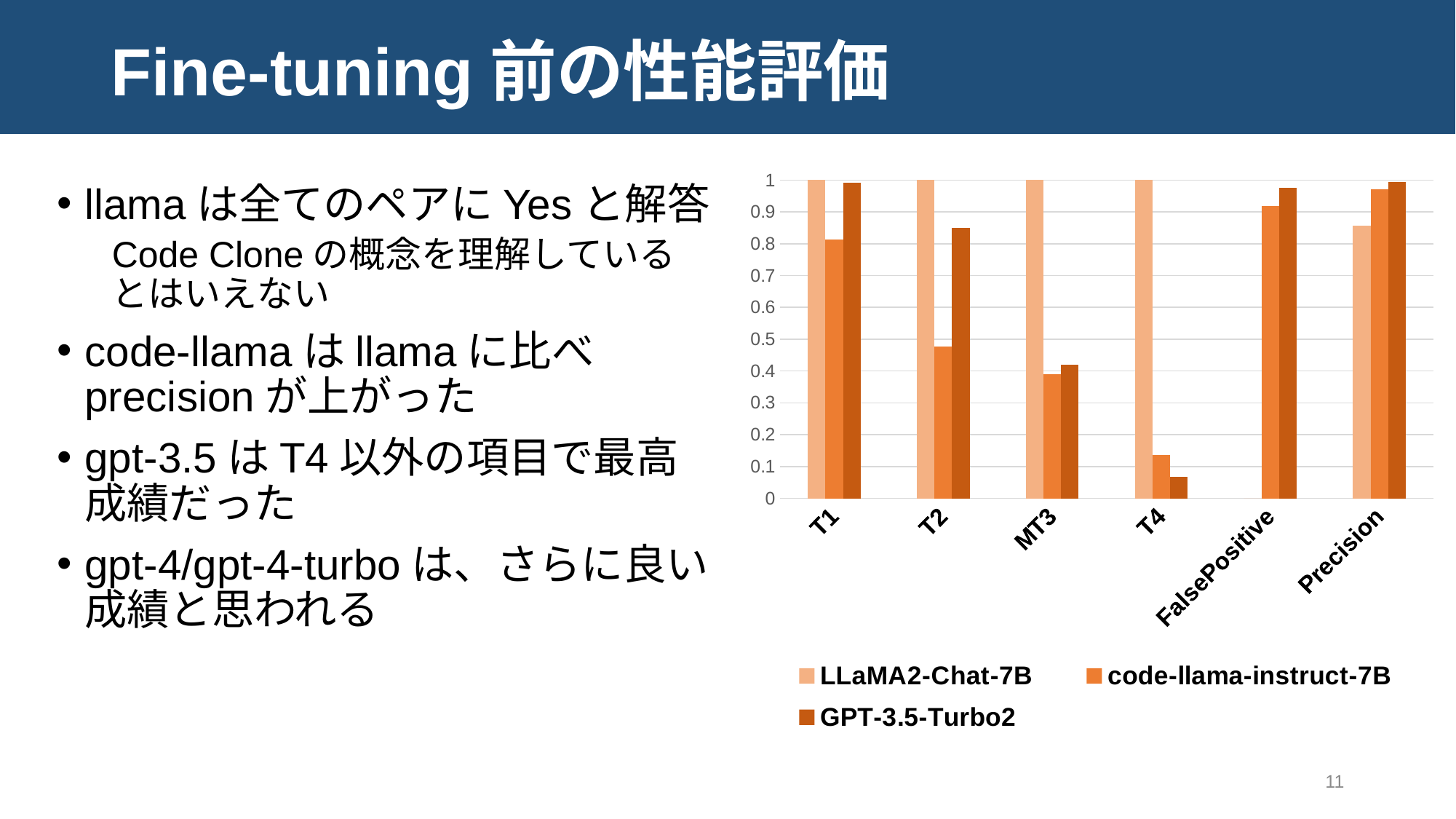

# Fine-tuning前の性能評価

### Chart

| Category | LLaMA2-Chat-7B | code-llama-instruct-7B | GPT-3.5-Turbo2 |
|---|---|---|---|
| T1 | 1.0 | 0.813 | 0.991 |
| T2 | 1.0 | 0.476 | 0.849 |
| MT3 | 1.0 | 0.389 | 0.419 |
| T4 | 1.0 | 0.136 | 0.067 |
| FalsePositive | 0.0 | 0.919 | 0.976 |
| Precision | 0.857 | 0.972 | 0.993 |
llamaは全てのペアにYesと解答
Code Cloneの概念を理解している
とはいえない
code-llamaはllamaに比べprecisionが上がった
gpt-3.5はT4以外の項目で最高成績だった
gpt-4/gpt-4-turboは、さらに良い成績と思われる
11